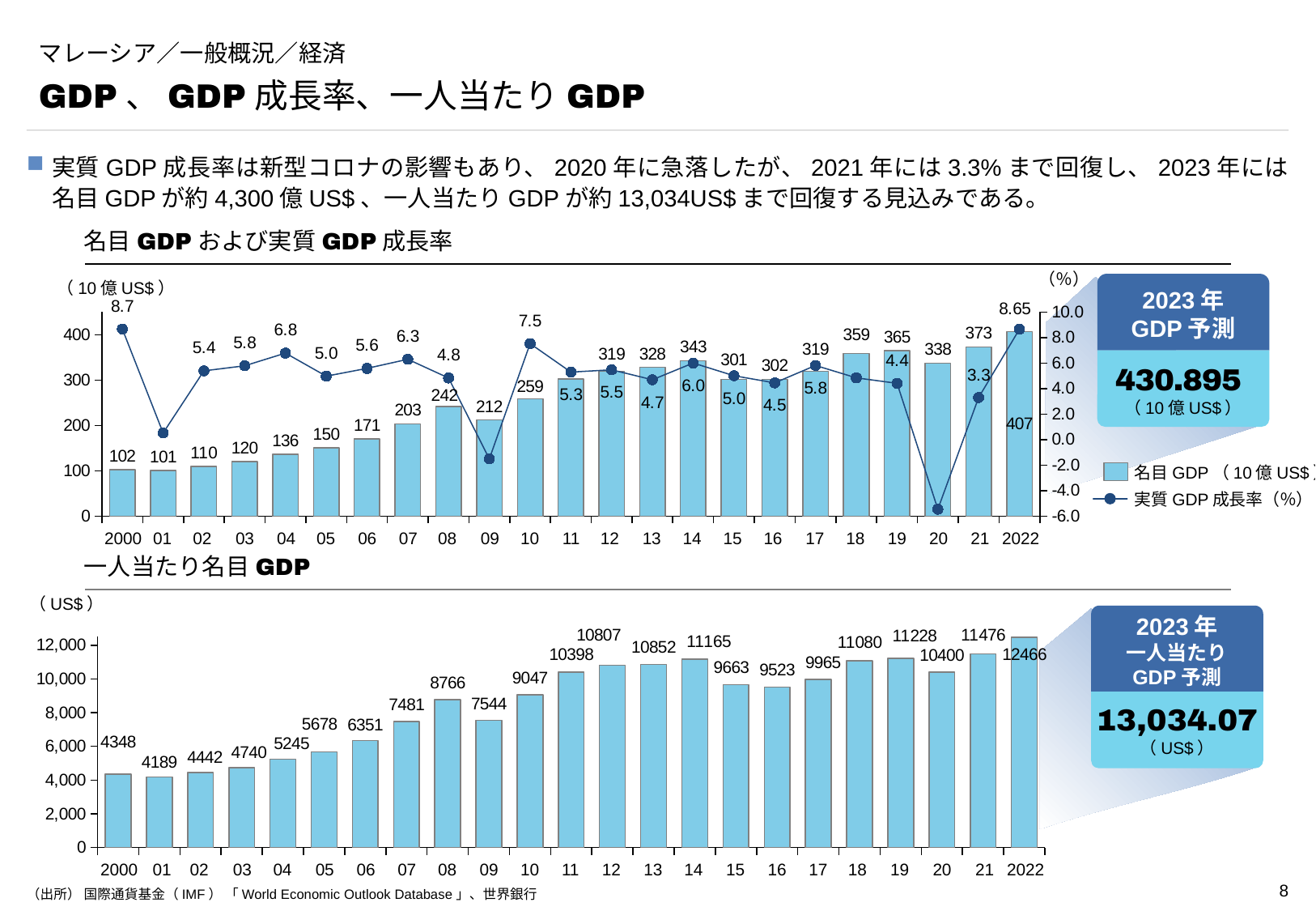

# マレーシア／一般概況／経済
GDP、GDP成長率、一人当たりGDP
実質GDP成長率は新型コロナの影響もあり、2020年に急落したが、2021年には3.3%まで回復し、2023年には名目GDPが約4,300億US$、一人当たりGDPが約13,034US$まで回復する見込みである。
名目GDPおよび実質GDP成長率
（％）
2023年
GDP予測

（10億US$）

### Chart

| Category |  |  |
|---|---|---|
430.895
（10億US$）
名目GDP（10億US$）

実質GDP成長率（％）

2000
01
02
03
04
05
06
07
08
09
10
11
12
13
14
15
16
17
18
19
20
21
2022
一人当たり名目GDP
（US$）
2023年
一人当たり
GDP予測

### Chart

| Category |  |
|---|---|
13,034.07
（US$）
2000
01
02
03
04
05
06
07
08
09
10
11
12
13
14
15
16
17
18
19
20
21
2022
（出所） 国際通貨基金（IMF） 「World Economic Outlook Database」、世界銀行